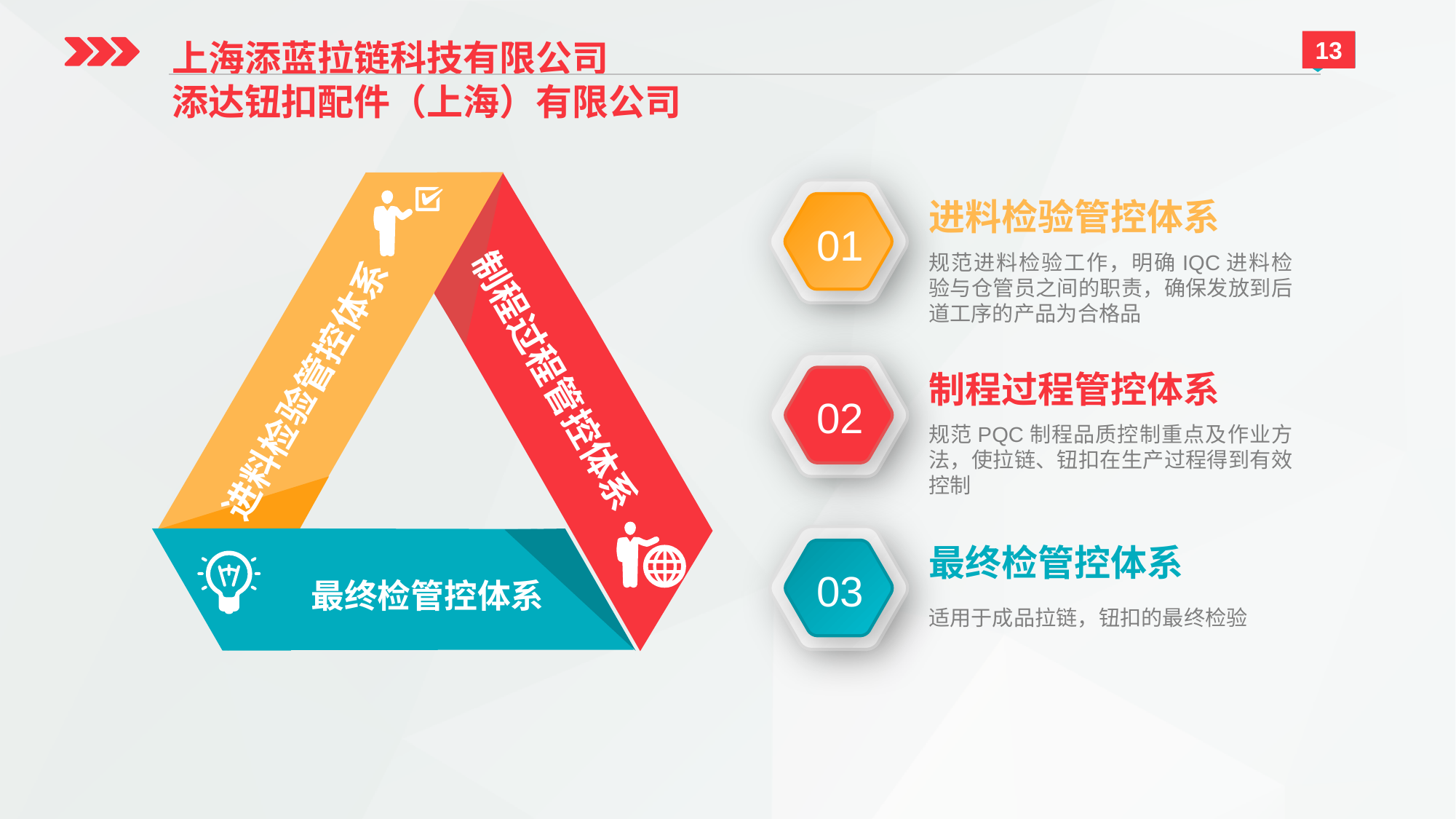

上海添蓝拉链科技有限公司
添达钮扣配件（上海）有限公司

13

进料检验管控体系
规范进料检验工作，明确IQC进料检验与仓管员之间的职责，确保发放到后道工序的产品为合格品
01
制程过程管控体系

制程过程管控体系
规范PQC制程品质控制重点及作业方法，使拉链、钮扣在生产过程得到有效控制
进料检验管控体系
02

最终检管控体系
适用于成品拉链，钮扣的最终检验

03
最终检管控体系